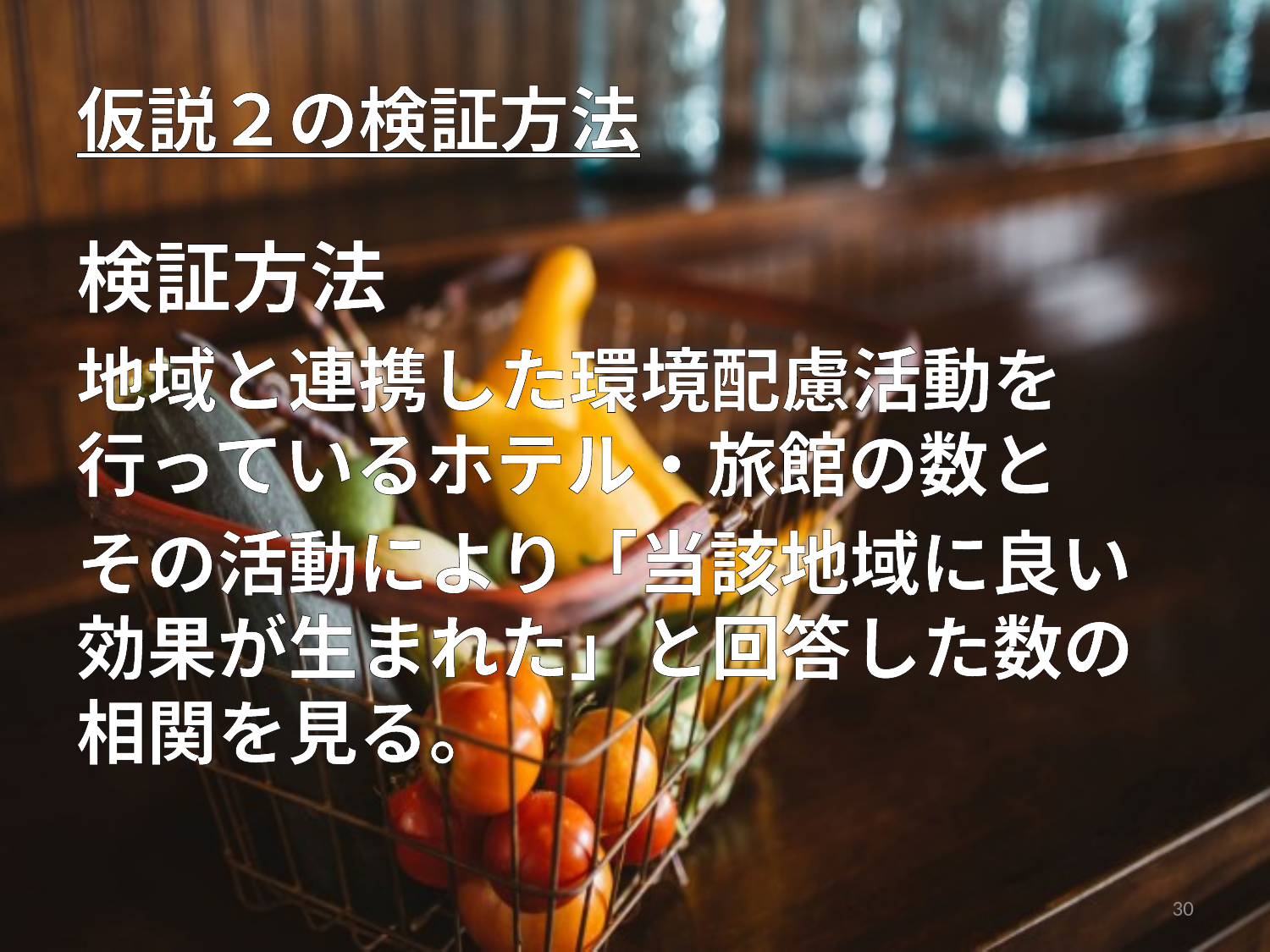

# 仮説２の検証方法

検証方法
地域と連携した環境配慮活動を行っているホテル・旅館の数と
その活動により「当該地域に良い効果が生まれた」と回答した数の相関を見る。

。

30